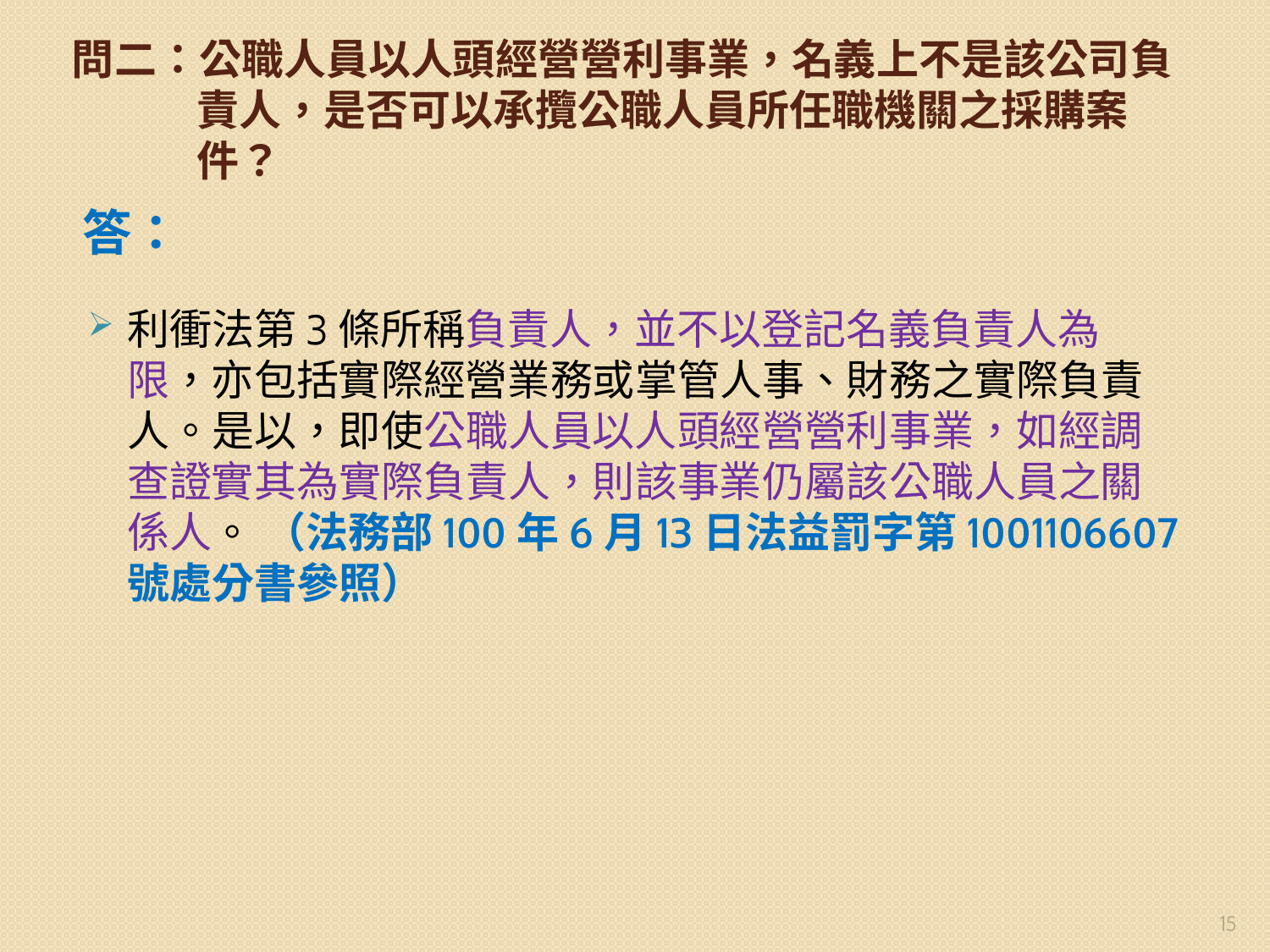

# 問二：公職人員以人頭經營營利事業，名義上不是該公司負責人，是否可以承攬公職人員所任職機關之採購案件？
答：

利衝法第3條所稱負責人，並不以登記名義負責人為限，亦包括實際經營業務或掌管人事、財務之實際負責人。是以，即使公職人員以人頭經營營利事業，如經調查證實其為實際負責人，則該事業仍屬該公職人員之關係人。 （法務部100年6月13日法益罰字第1001106607號處分書參照）
15